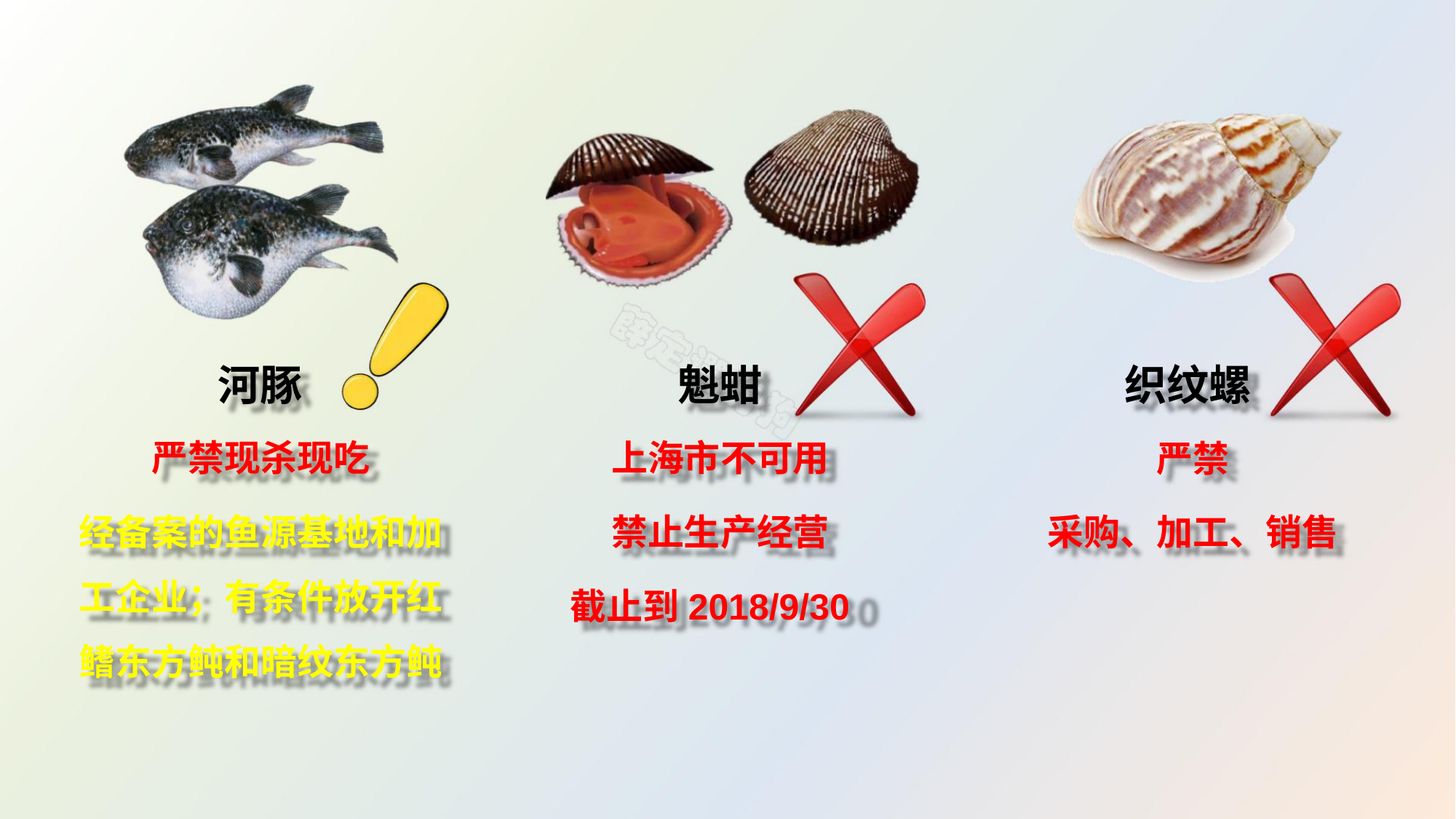

河豚
魁蚶
织纹螺
严禁
严禁现杀现吃
上海市不可用
禁止生产经营
截止到2018/9/30
采购、加工、销售
经备案的鱼源基地和加
工企业；有条件放开红
鳍东方鲀和暗纹东方鲀